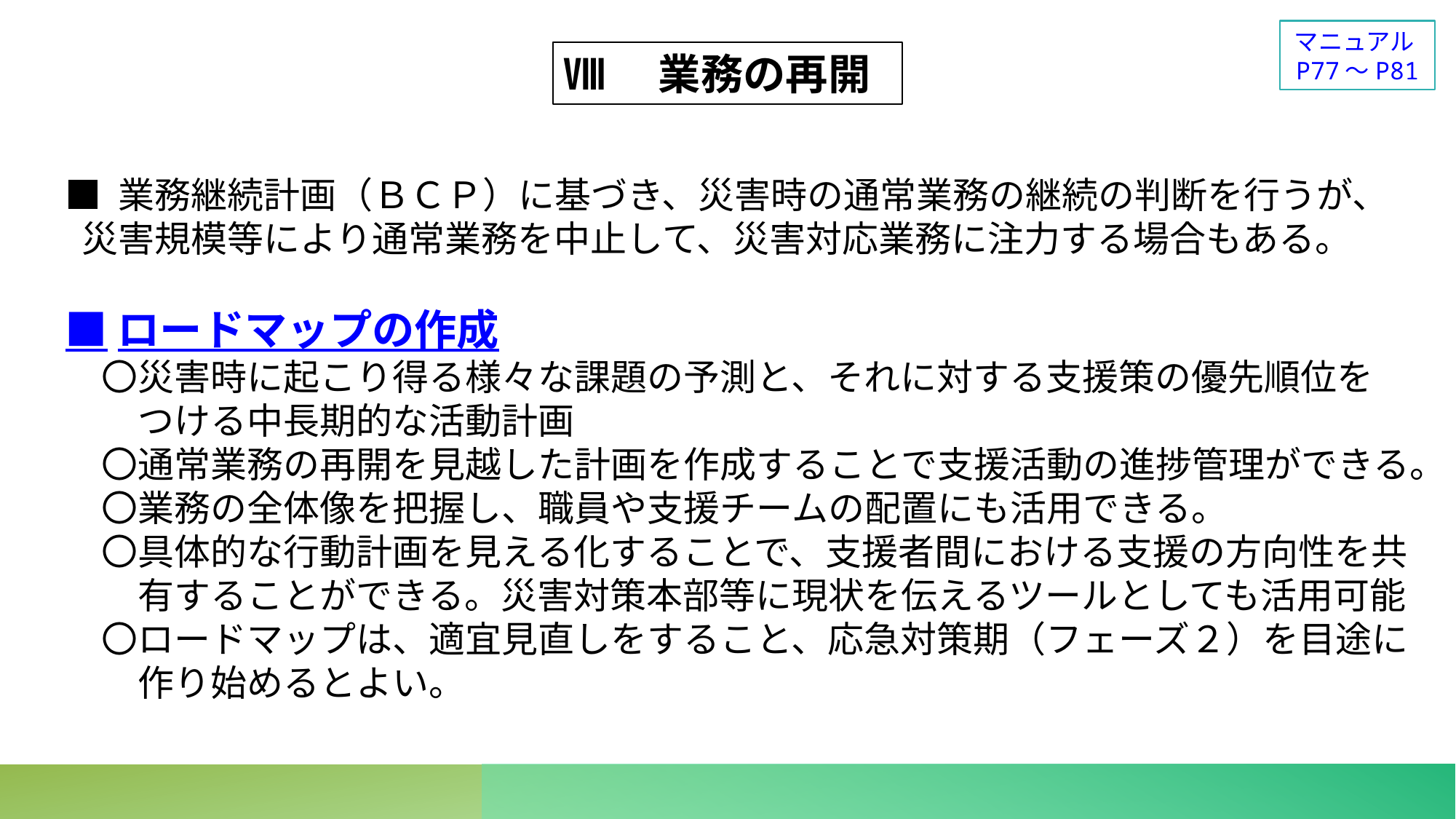

マニュアルP77～P81
Ⅷ　業務の再開
■ 業務継続計画（ＢＣＰ）に基づき、災害時の通常業務の継続の判断を行うが、
 災害規模等により通常業務を中止して、災害対応業務に注力する場合もある。

■ロードマップの作成
　〇災害時に起こり得る様々な課題の予測と、それに対する支援策の優先順位を
　　つける中長期的な活動計画
　〇通常業務の再開を見越した計画を作成することで支援活動の進捗管理ができる。
　〇業務の全体像を把握し、職員や支援チームの配置にも活用できる。
　〇具体的な行動計画を見える化することで、支援者間における支援の方向性を共
　　有することができる。災害対策本部等に現状を伝えるツールとしても活用可能
　〇ロードマップは、適宜見直しをすること、応急対策期（フェーズ２）を目途に
　　作り始めるとよい。